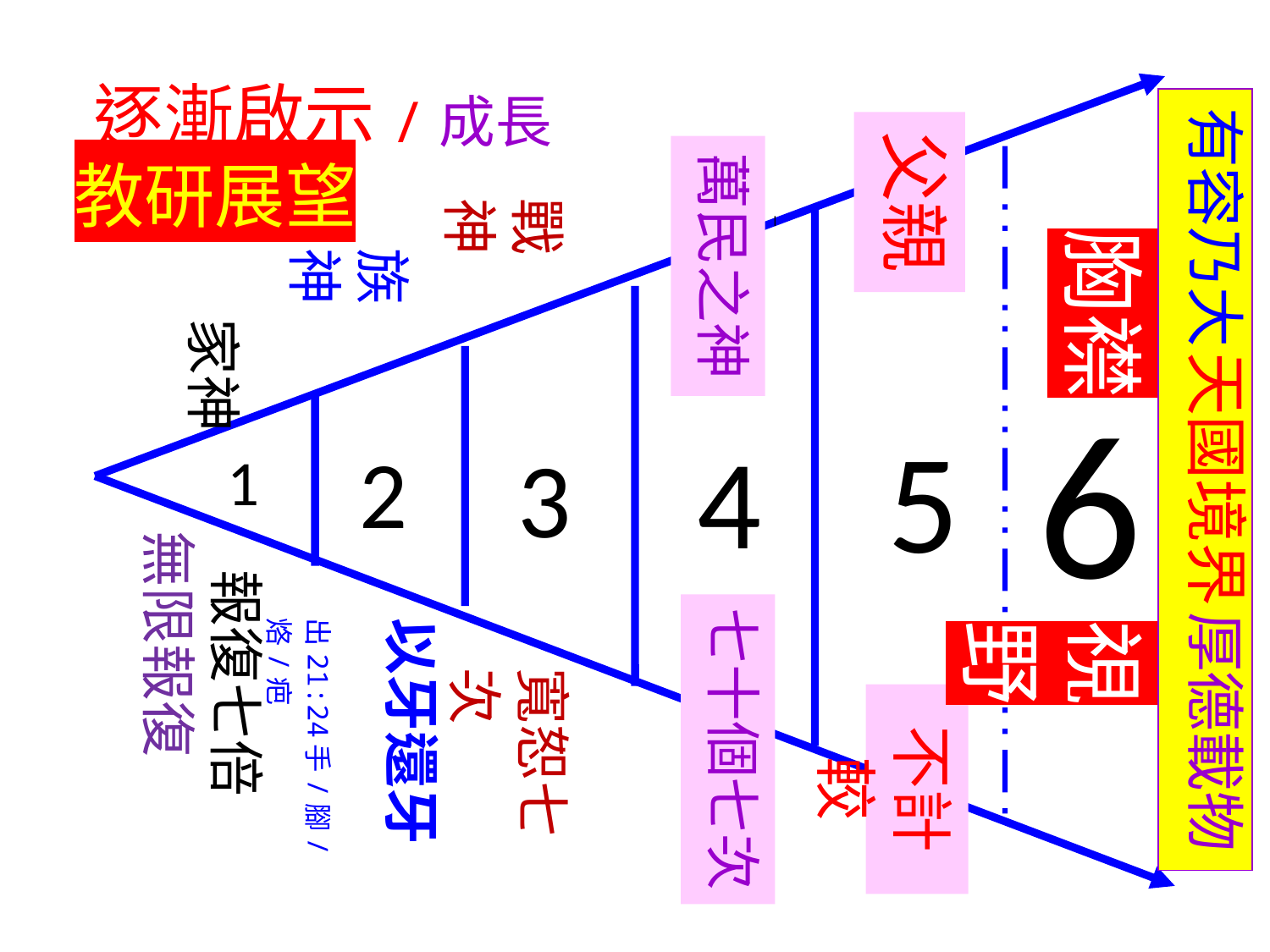

逐漸啟示/成長

有容乃大 天國境界 厚德載物
父親
萬民之神
教研展望

戰神

胸襟
族神

家神

6

5
4
3
2
1

  報復七倍無限報復
七十個七次
以牙還牙
 出21:24手/腳/烙/疤
視野
寬恕七次
不計較